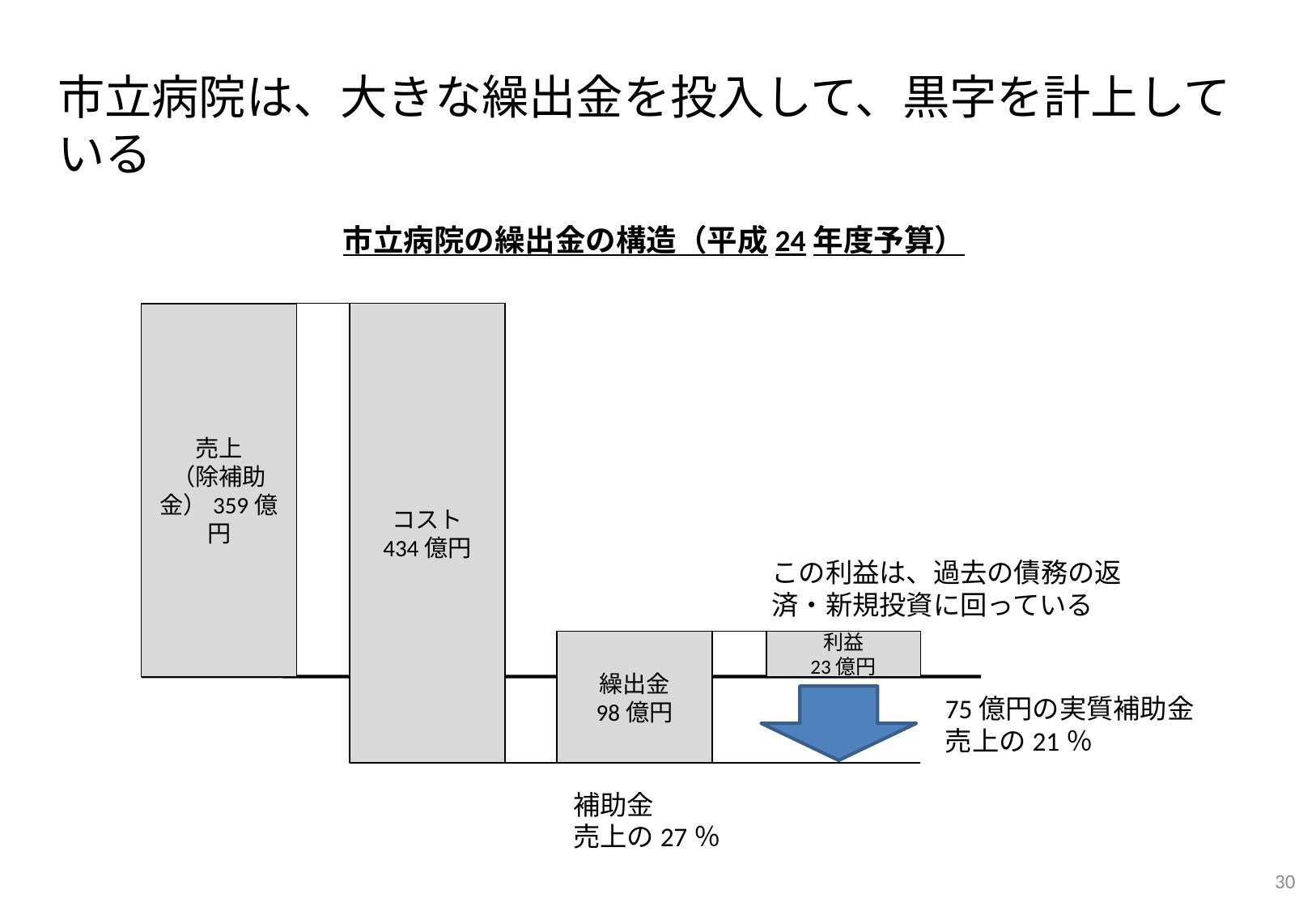

市立病院は、大きな繰出金を投入して、黒字を計上している
市立病院の繰出金の構造（平成24年度予算）
売上
（除補助金）359億円
コスト
434億円
この利益は、過去の債務の返済・新規投資に回っている
繰出金
98億円
利益
23億円

75億円の実質補助金
売上の21％
補助金
売上の27％
30